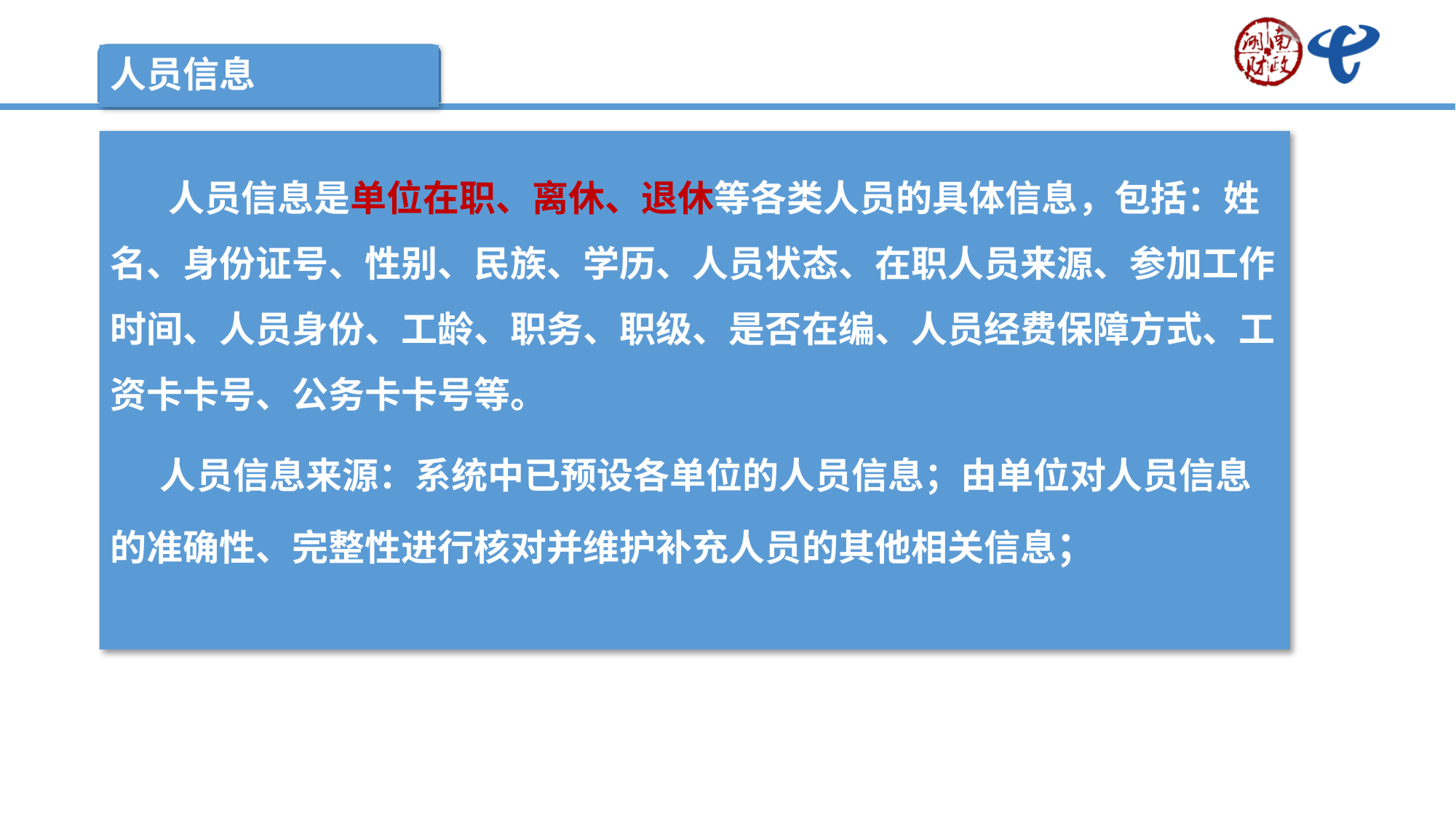

人员信息
      人员信息是单位在职、离休、退休等各类人员的具体信息，包括：姓名、身份证号、性别、民族、学历、人员状态、在职人员来源、参加工作时间、人员身份、工龄、职务、职级、是否在编、人员经费保障方式、工资卡卡号、公务卡卡号等。
     人员信息来源：系统中已预设各单位的人员信息；由单位对人员信息的准确性、完整性进行核对并维护补充人员的其他相关信息；